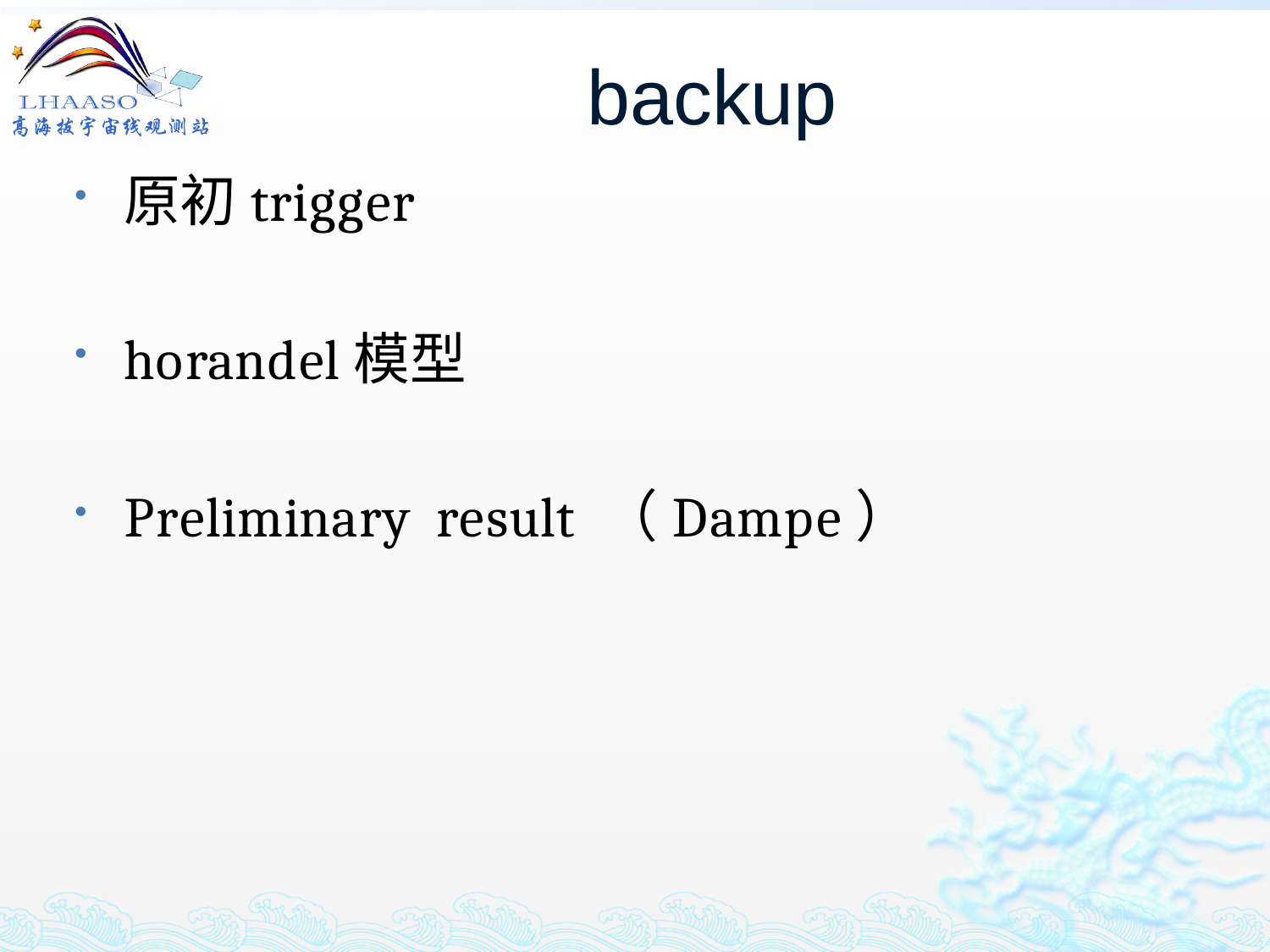

# backup
原初trigger

horandel模型

Preliminary  result （Dampe）